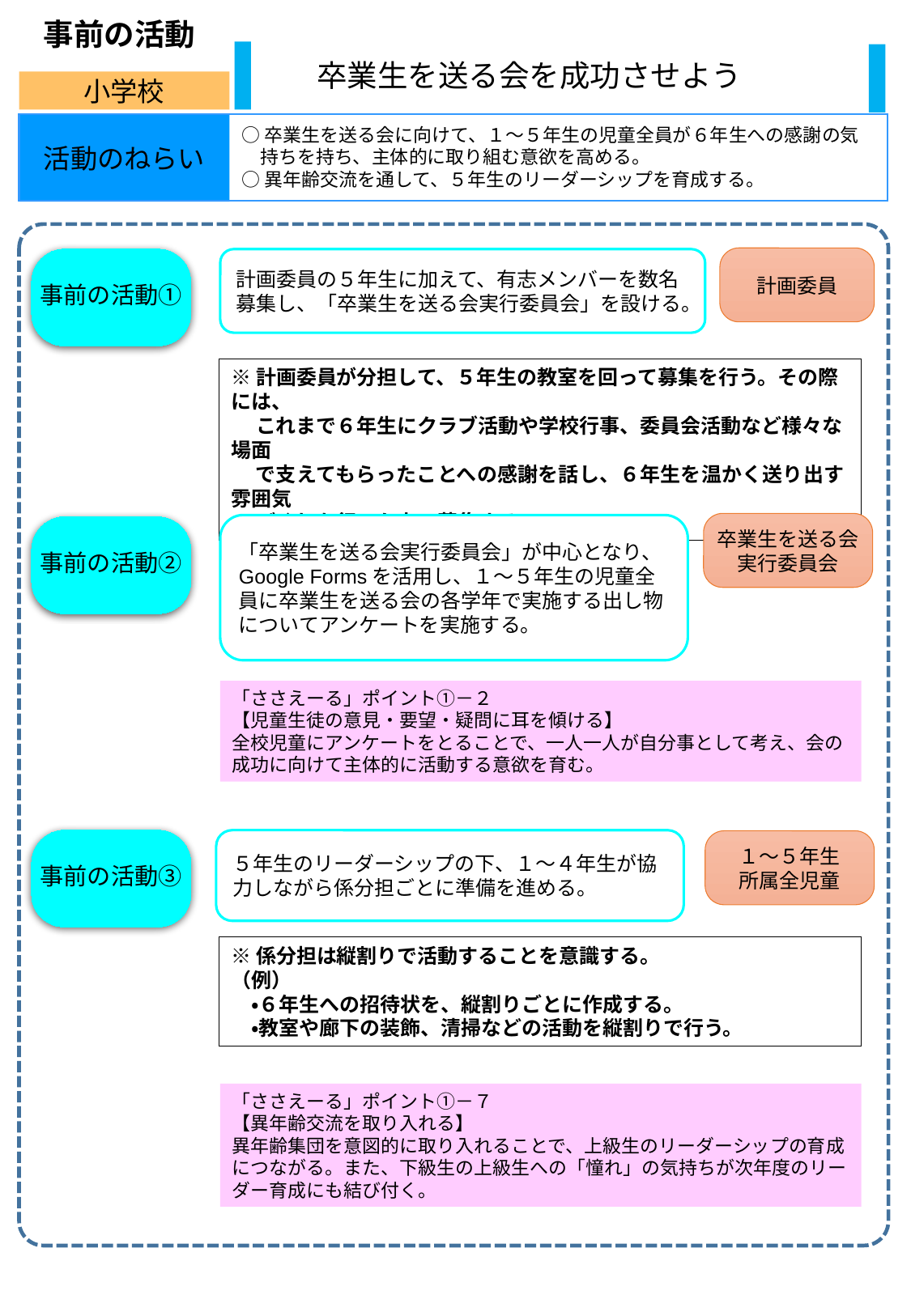

事前の活動

卒業生を送る会を成功させよう

小学校

活動のねらい
○卒業生を送る会に向けて、１～５年生の児童全員が６年生への感謝の気
　持ちを持ち、主体的に取り組む意欲を高める。
○異年齢交流を通して、５年生のリーダーシップを育成する。

計画委員
事前の活動①
計画委員の５年生に加えて、有志メンバーを数名募集し、「卒業生を送る会実行委員会」を設ける。
※計画委員が分担して、５年生の教室を回って募集を行う。その際には、
　 これまで６年生にクラブ活動や学校行事、委員会活動など様々な場面
　 で支えてもらったことへの感謝を話し、６年生を温かく送り出す雰囲気
　 づくりを行った上で募集する。
卒業生を送る会
実行委員会
「卒業生を送る会実行委員会」が中心となり、Google Formsを活用し、１～５年生の児童全員に卒業生を送る会の各学年で実施する出し物についてアンケートを実施する。
事前の活動②
「ささえーる」ポイント①－２
【児童生徒の意見・要望・疑問に耳を傾ける】
全校児童にアンケートをとることで、一人一人が自分事として考え、会の成功に向けて主体的に活動する意欲を育む。
事前の活動③
５年生のリーダーシップの下、１～４年生が協力しながら係分担ごとに準備を進める。
１～５年生
所属全児童
※係分担は縦割りで活動することを意識する。
（例）
　・６年生への招待状を、縦割りごとに作成する。
　・教室や廊下の装飾、清掃などの活動を縦割りで行う。
「ささえーる」ポイント①－７
【異年齢交流を取り入れる】
異年齢集団を意図的に取り入れることで、上級生のリーダーシップの育成につながる。また、下級生の上級生への「憧れ」の気持ちが次年度のリーダー育成にも結び付く。